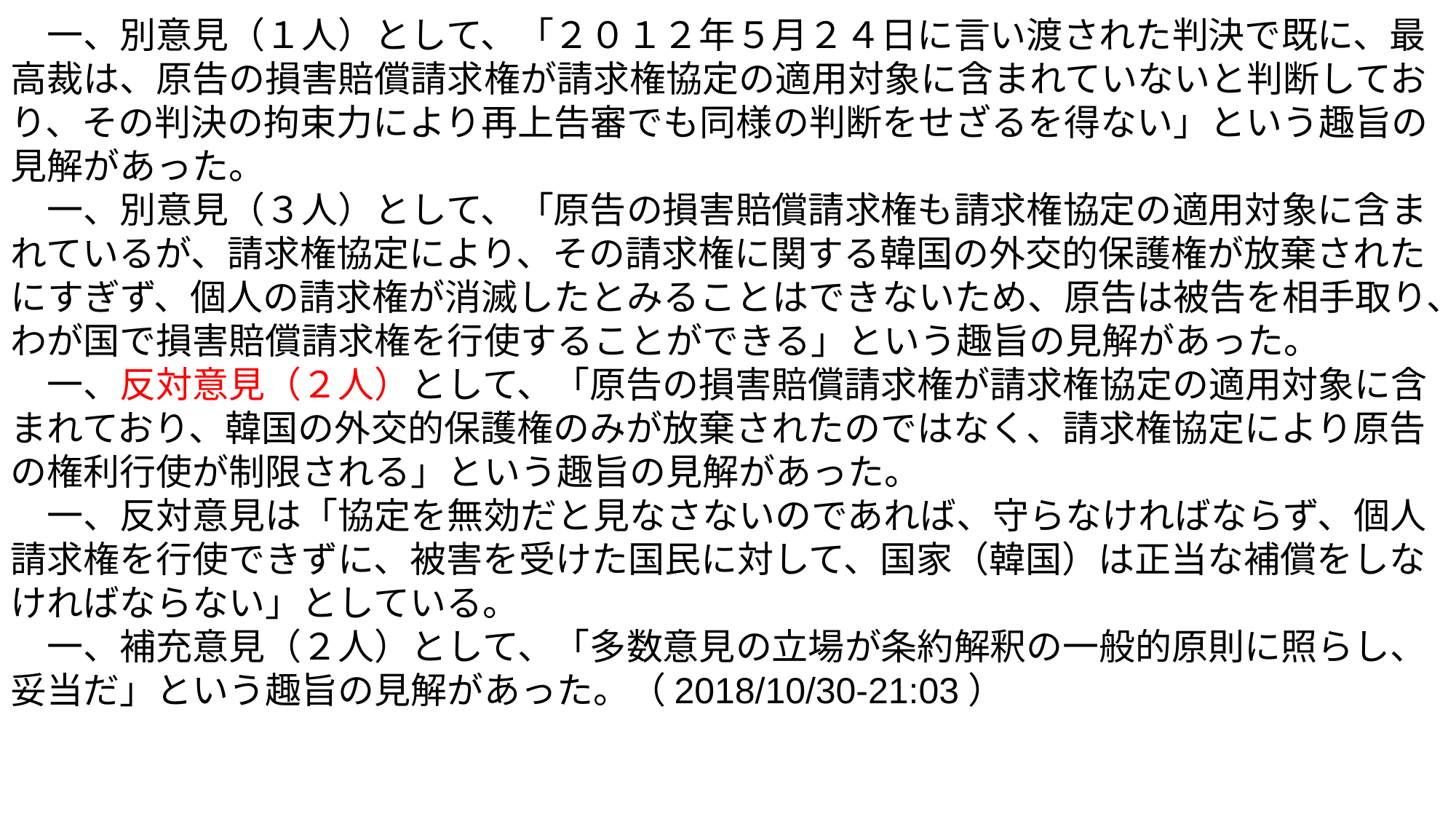

一、別意見（１人）として、「２０１２年５月２４日に言い渡された判決で既に、最高裁は、原告の損害賠償請求権が請求権協定の適用対象に含まれていないと判断しており、その判決の拘束力により再上告審でも同様の判断をせざるを得ない」という趣旨の見解があった。
　一、別意見（３人）として、「原告の損害賠償請求権も請求権協定の適用対象に含まれているが、請求権協定により、その請求権に関する韓国の外交的保護権が放棄されたにすぎず、個人の請求権が消滅したとみることはできないため、原告は被告を相手取り、わが国で損害賠償請求権を行使することができる」という趣旨の見解があった。
　一、反対意見（２人）として、「原告の損害賠償請求権が請求権協定の適用対象に含まれており、韓国の外交的保護権のみが放棄されたのではなく、請求権協定により原告の権利行使が制限される」という趣旨の見解があった。
　一、反対意見は「協定を無効だと見なさないのであれば、守らなければならず、個人請求権を行使できずに、被害を受けた国民に対して、国家（韓国）は正当な補償をしなければならない」としている。
　一、補充意見（２人）として、「多数意見の立場が条約解釈の一般的原則に照らし、妥当だ」という趣旨の見解があった。（2018/10/30-21:03）